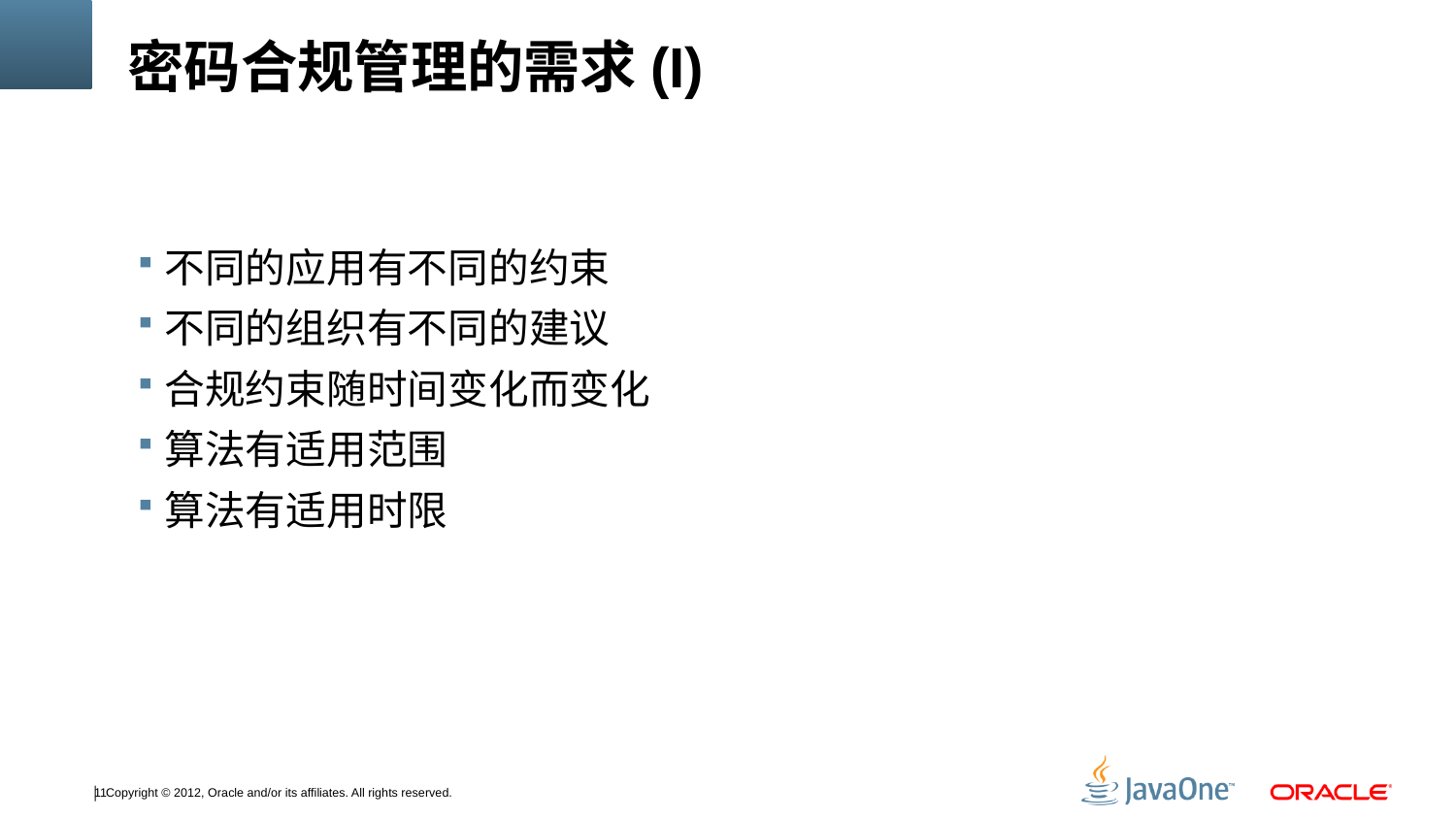

# 密码合规管理的需求(I)
不同的应用有不同的约束
不同的组织有不同的建议
合规约束随时间变化而变化
算法有适用范围
算法有适用时限